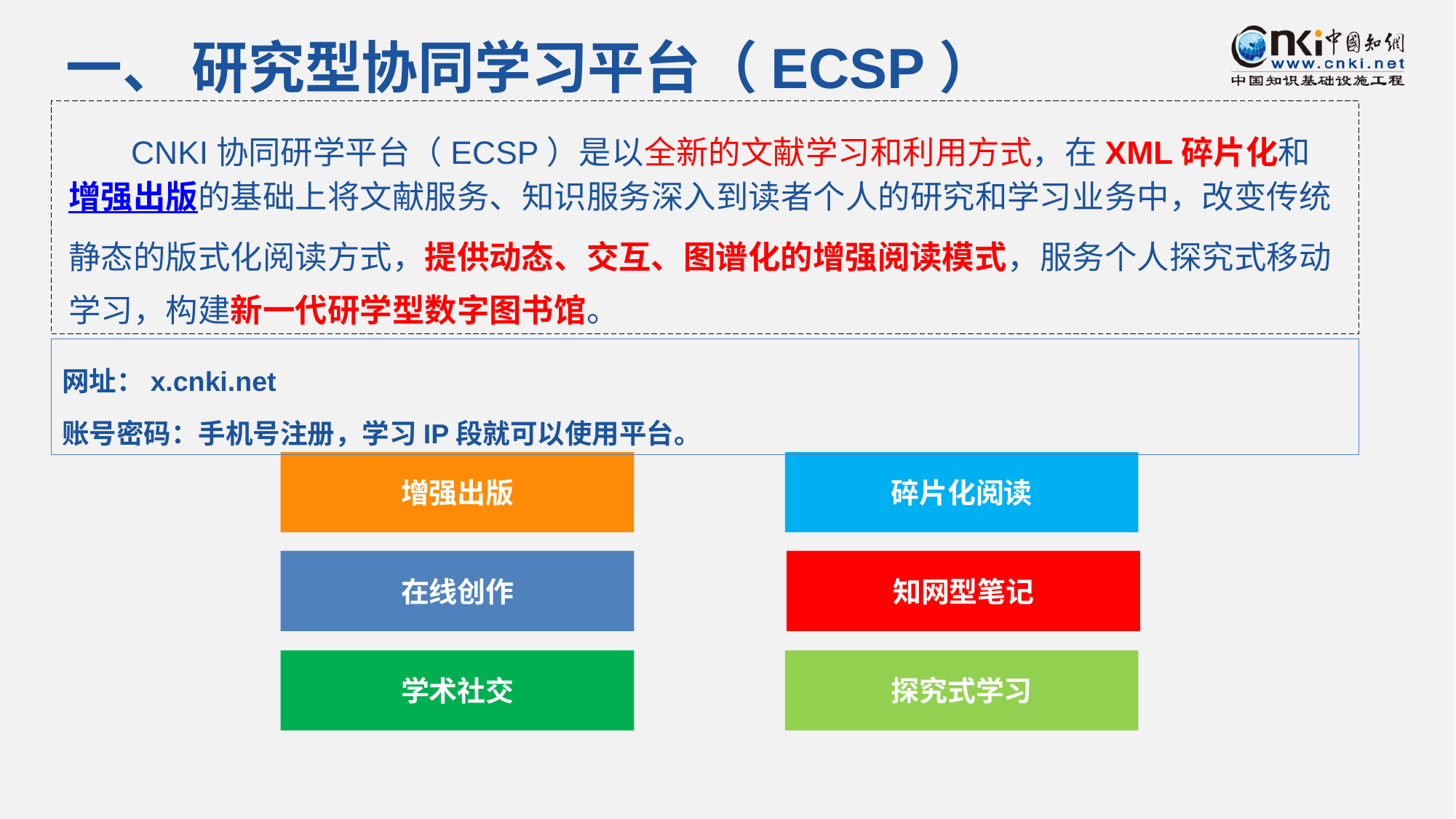

一、 研究型协同学习平台（ECSP）
       CNKI协同研学平台（ECSP）是以全新的文献学习和利用方式，在XML碎片化和增强出版的基础上将文献服务、知识服务深入到读者个人的研究和学习业务中，改变传统静态的版式化阅读方式，提供动态、交互、图谱化的增强阅读模式，服务个人探究式移动学习，构建新一代研学型数字图书馆。

网址：x.cnki.net
账号密码：手机号注册，学习IP段就可以使用平台。
增强出版
碎片化阅读
在线创作
知网型笔记
学术社交
探究式学习